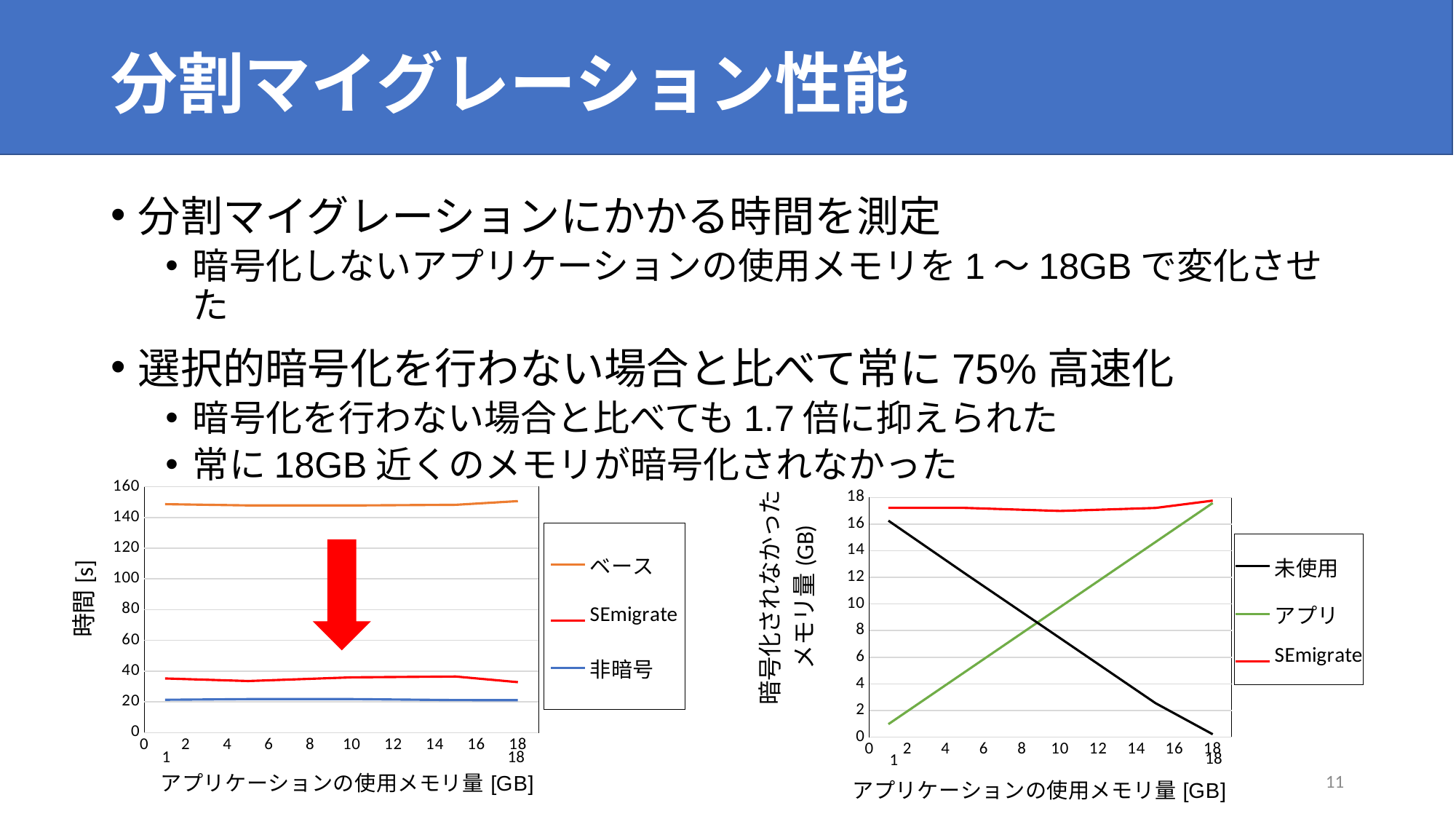

# 分割マイグレーション性能
分割マイグレーションにかかる時間を測定
暗号化しないアプリケーションの使用メモリを1〜18GBで変化させた
選択的暗号化を行わない場合と比べて常に75%高速化
暗号化を行わない場合と比べても1.7倍に抑えられた
常に18GB近くのメモリが暗号化されなかった

### Chart

| Category | 未使用 | アプリ | SEmigrate |
|---|---|---|---|

### Chart

| Category | ベース | SEmigrate | 非暗号 |
|---|---|---|---|
1
18
18
1
11